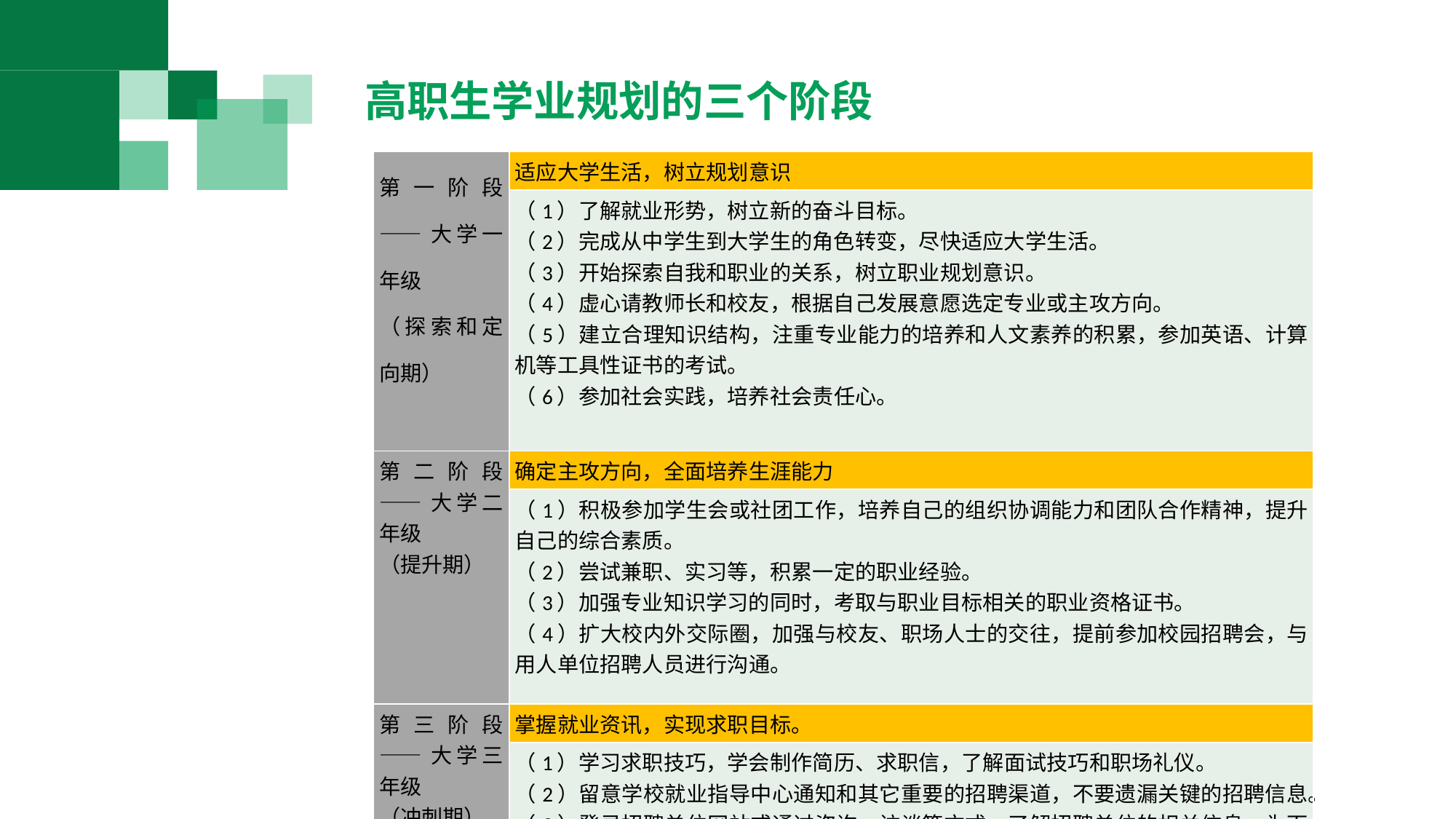

高职生学业规划的三个阶段

| 第一阶段——大学一年级 （探索和定向期） | 适应大学生活，树立规划意识 |
| --- | --- |
|  | （1）了解就业形势，树立新的奋斗目标。 （2）完成从中学生到大学生的角色转变，尽快适应大学生活。 （3）开始探索自我和职业的关系，树立职业规划意识。 （4）虚心请教师长和校友，根据自己发展意愿选定专业或主攻方向。 （5）建立合理知识结构，注重专业能力的培养和人文素养的积累，参加英语、计算机等工具性证书的考试。 （6）参加社会实践，培养社会责任心。 |
| 第二阶段——大学二年级 （提升期） | 确定主攻方向，全面培养生涯能力 |
|  | （1）积极参加学生会或社团工作，培养自己的组织协调能力和团队合作精神，提升自己的综合素质。 （2）尝试兼职、实习等，积累一定的职业经验。 （3）加强专业知识学习的同时，考取与职业目标相关的职业资格证书。 （4）扩大校内外交际圈，加强与校友、职场人士的交往，提前参加校园招聘会，与用人单位招聘人员进行沟通。 |
| 第三阶段——大学三年级 （冲刺期） | 掌握就业资讯，实现求职目标。 |
|  | （1）学习求职技巧，学会制作简历、求职信，了解面试技巧和职场礼仪。 （2）留意学校就业指导中心通知和其它重要的招聘渠道，不要遗漏关键的招聘信息。 （3）登录招聘单位网站或通过咨询、访谈等方式，了解招聘单位的相关信息，为面试做好准备。 （4）选择实用性高的毕业设计题目，借机证明自己的应用研究能力。 （5）积极完成实习任务和毕业设计，把就业和创业能力贯穿到寻找工作的过程中。 |